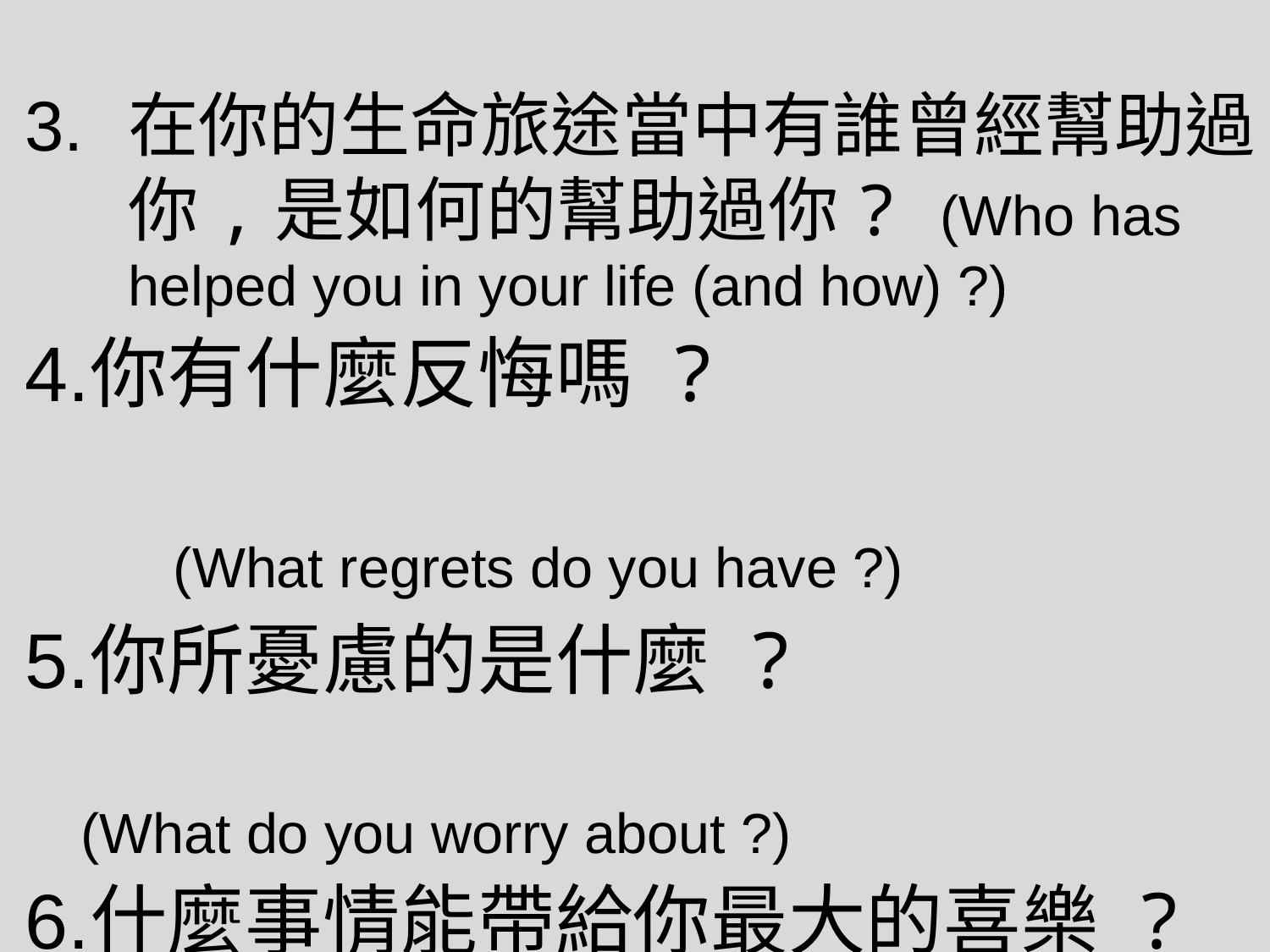

在你的生命旅途當中有誰曾經幫助過你,是如何的幫助過你? (Who has helped you in your life (and how) ?)
你有什麼反悔嗎 ?                                        (What regrets do you have ?)
你所憂慮的是什麼 ?                                  (What do you worry about ?)
什麼事情能帶給你最大的喜樂 ?               (What brings you the greatest joy ?)